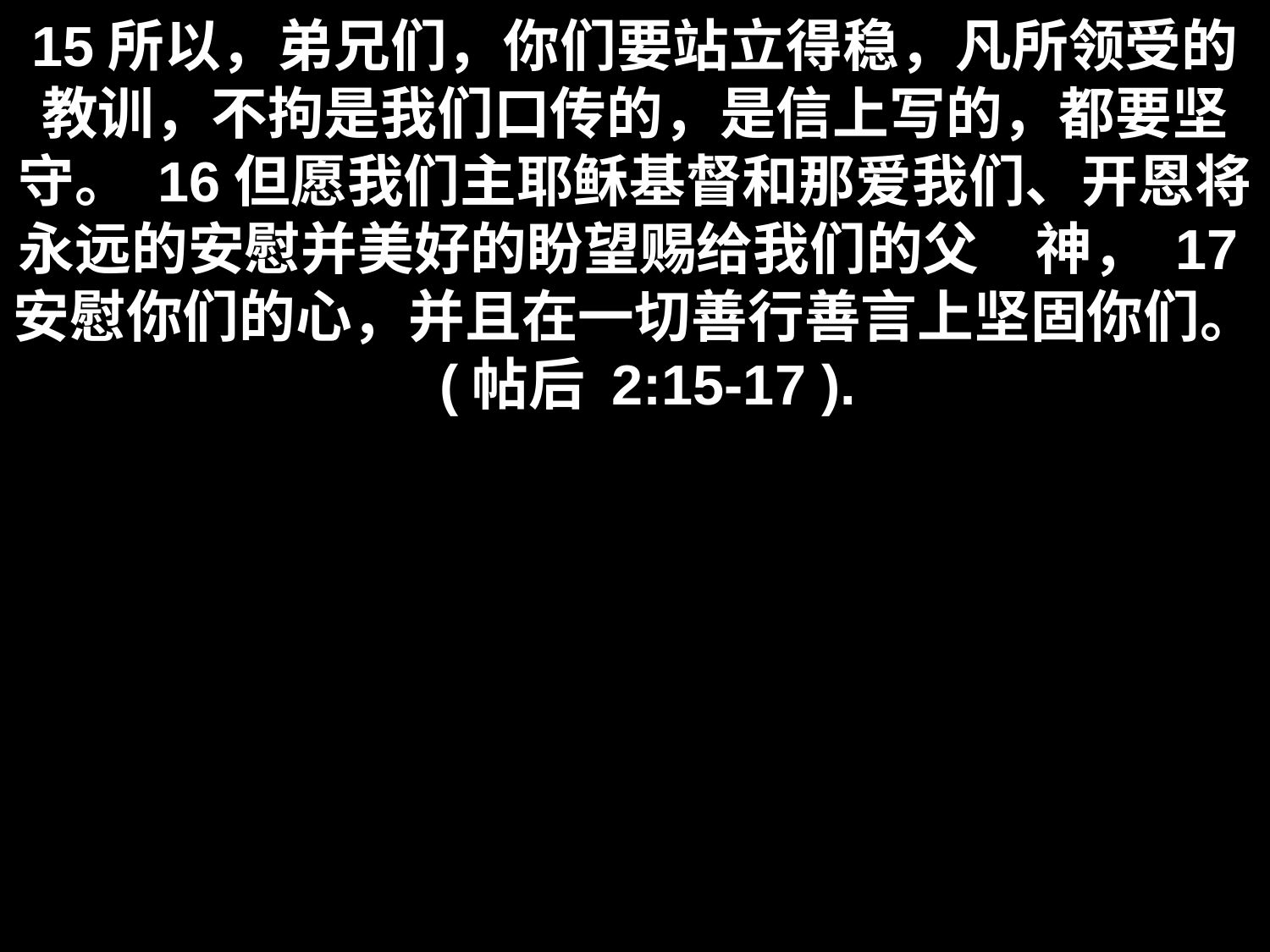

# 15所以，弟兄们，你们要站立得稳，凡所领受的教训，不拘是我们口传的，是信上写的，都要坚守。 16但愿我们主耶稣基督和那爱我们、开恩将永远的安慰并美好的盼望赐给我们的父　神， 17安慰你们的心，并且在一切善行善言上坚固你们。 (帖后 2:15-17 ).